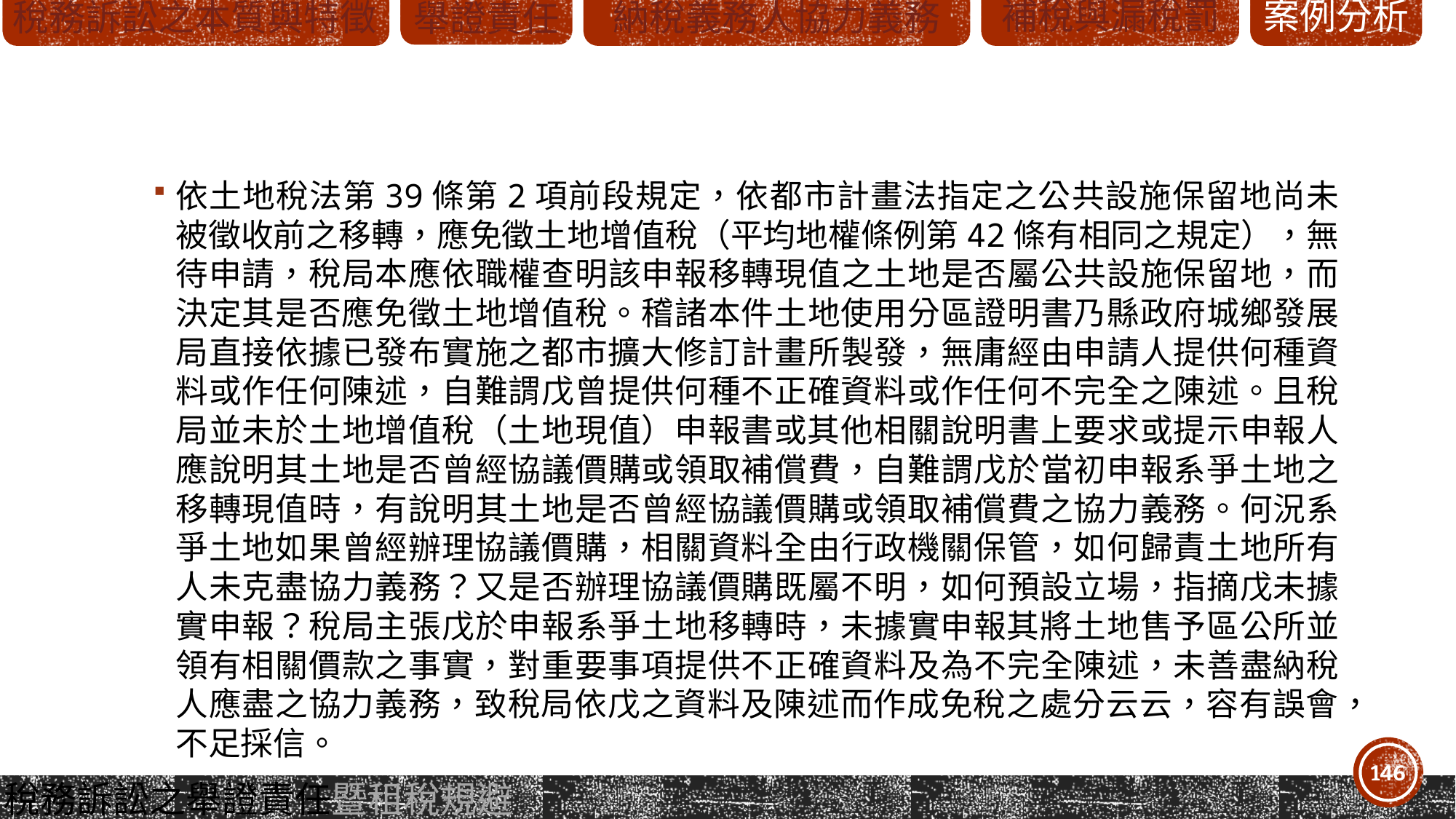

#

依土地稅法第39條第2項前段規定，依都市計畫法指定之公共設施保留地尚未被徵收前之移轉，應免徵土地增值稅（平均地權條例第42條有相同之規定），無待申請，稅局本應依職權查明該申報移轉現值之土地是否屬公共設施保留地，而決定其是否應免徵土地增值稅。稽諸本件土地使用分區證明書乃縣政府城鄉發展局直接依據已發布實施之都市擴大修訂計畫所製發，無庸經由申請人提供何種資料或作任何陳述，自難謂戊曾提供何種不正確資料或作任何不完全之陳述。且稅局並未於土地增值稅（土地現值）申報書或其他相關說明書上要求或提示申報人應說明其土地是否曾經協議價購或領取補償費，自難謂戊於當初申報系爭土地之移轉現值時，有說明其土地是否曾經協議價購或領取補償費之協力義務。何況系爭土地如果曾經辦理協議價購，相關資料全由行政機關保管，如何歸責土地所有人未克盡協力義務？又是否辦理協議價購既屬不明，如何預設立場，指摘戊未據實申報？稅局主張戊於申報系爭土地移轉時，未據實申報其將土地售予區公所並領有相關價款之事實，對重要事項提供不正確資料及為不完全陳述，未善盡納稅人應盡之協力義務，致稅局依戊之資料及陳述而作成免稅之處分云云，容有誤會，不足採信。
146